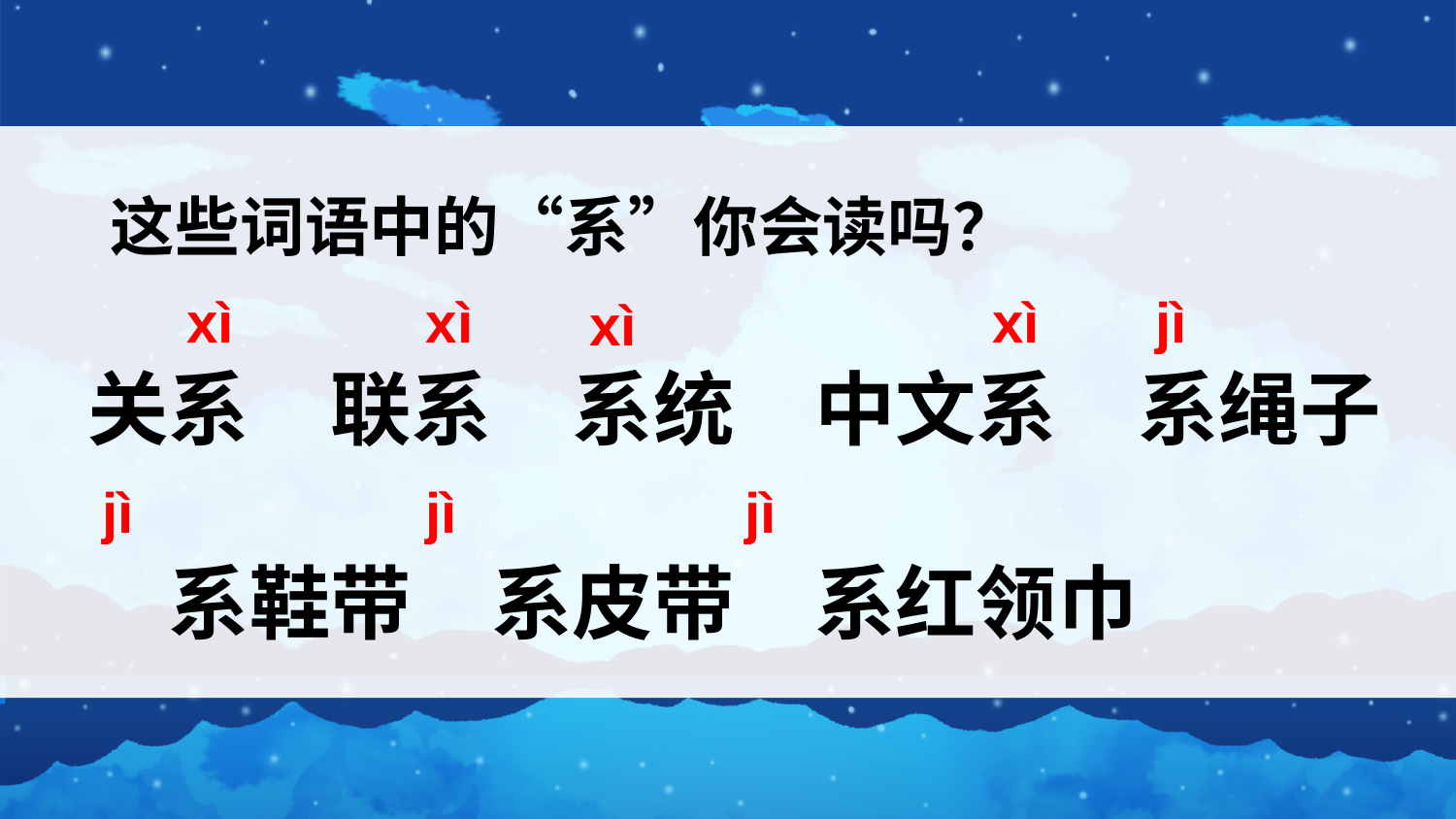

这些词语中的“系”你会读吗？
关系　联系　系统　中文系　系绳子　系鞋带　系皮带　系红领巾
xì
xì
xì
jì
xì
jì
jì
jì